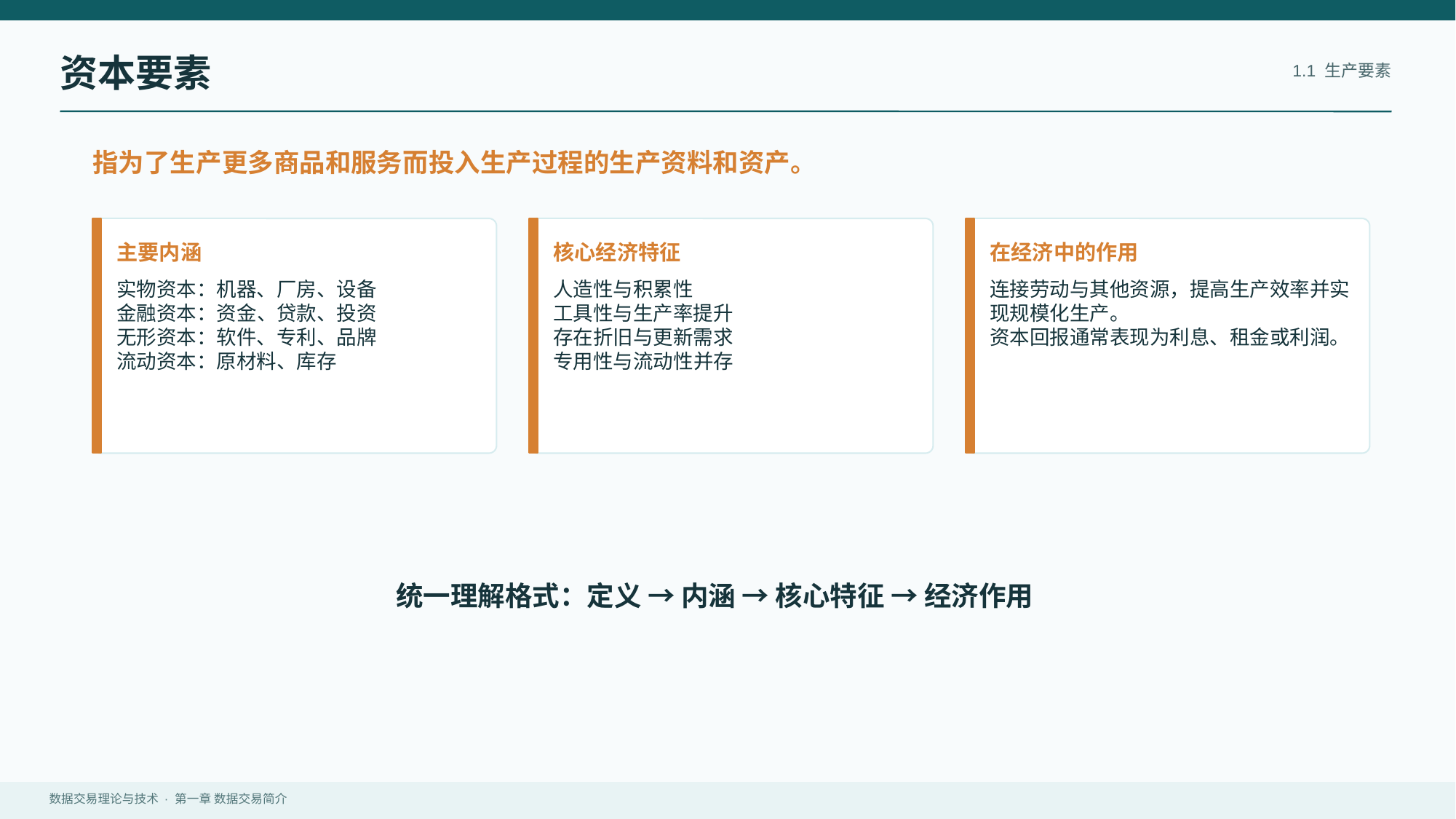

资本要素
1.1 生产要素

指为了生产更多商品和服务而投入生产过程的生产资料和资产。

主要内涵
核心经济特征
在经济中的作用
实物资本：机器、厂房、设备
金融资本：资金、贷款、投资
无形资本：软件、专利、品牌
流动资本：原材料、库存
人造性与积累性
工具性与生产率提升
存在折旧与更新需求
专用性与流动性并存
连接劳动与其他资源，提高生产效率并实现规模化生产。
资本回报通常表现为利息、租金或利润。
统一理解格式：定义 → 内涵 → 核心特征 → 经济作用
12